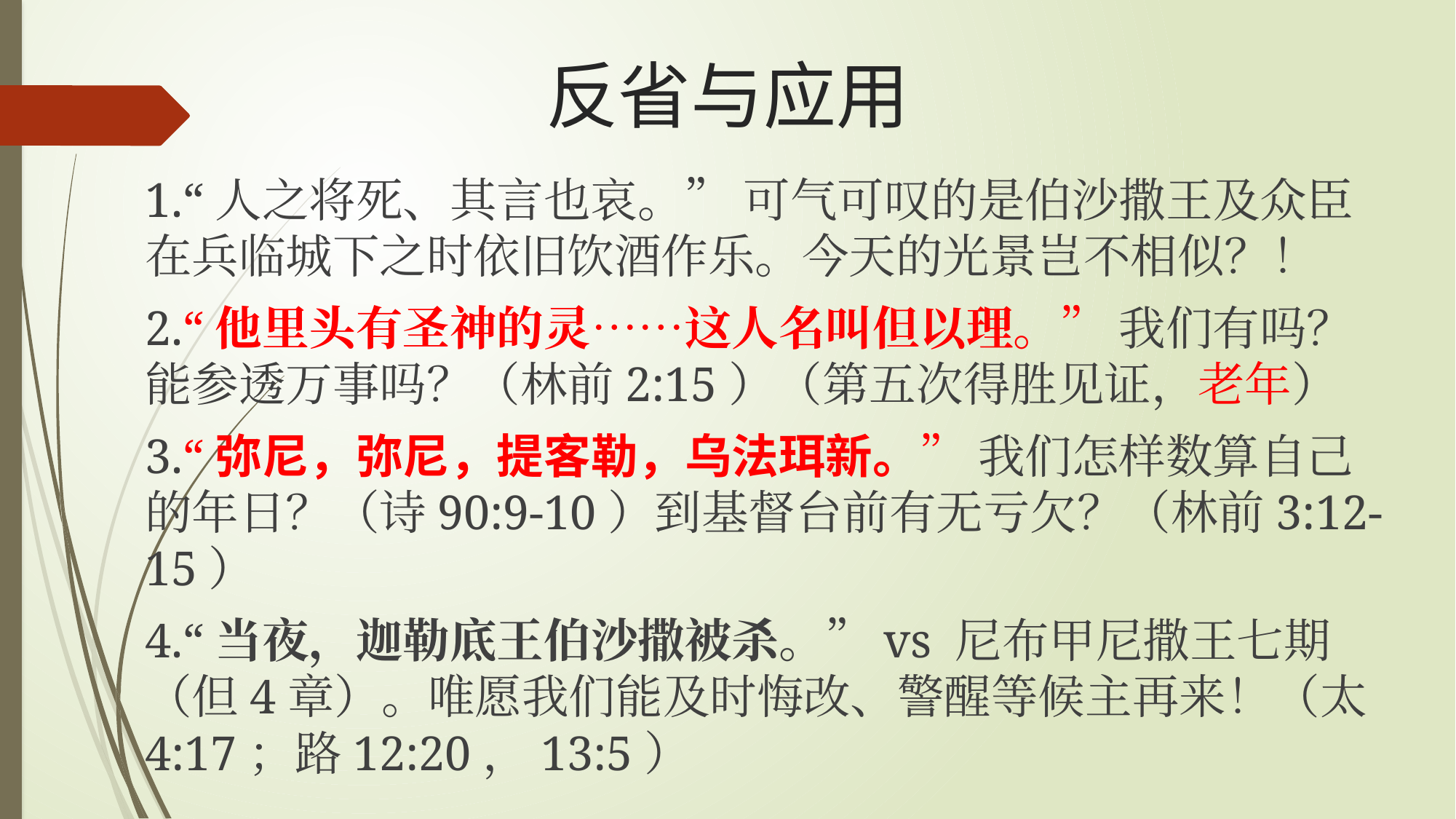

# 反省与应用
1.“人之将死、其言也哀。” 可气可叹的是伯沙撒王及众臣在兵临城下之时依旧饮酒作乐。今天的光景岂不相似？！
2.“他里头有圣神的灵……这人名叫但以理。” 我们有吗？能参透万事吗？（林前2:15）（第五次得胜见证，老年）
3.“弥尼，弥尼，提客勒，乌法珥新。” 我们怎样数算自己的年日？（诗90:9-10）到基督台前有无亏欠？（林前3:12-15）
4.“当夜，迦勒底王伯沙撒被杀。”vs 尼布甲尼撒王七期（但4章）。唯愿我们能及时悔改、警醒等候主再来！（太4:17；路12:20，13:5）